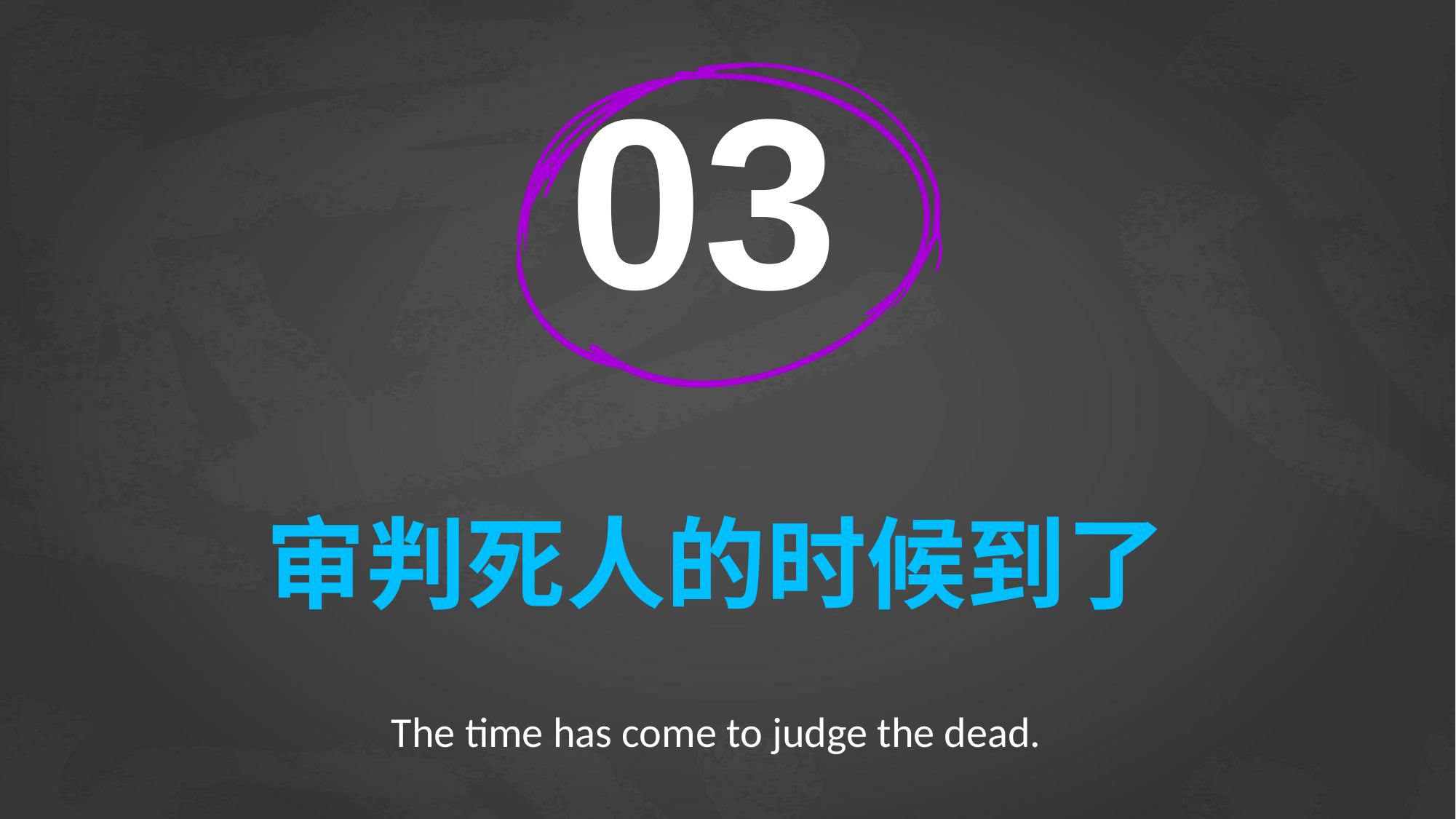

03
# 审判死人的时候到了
The time has come to judge the dead.